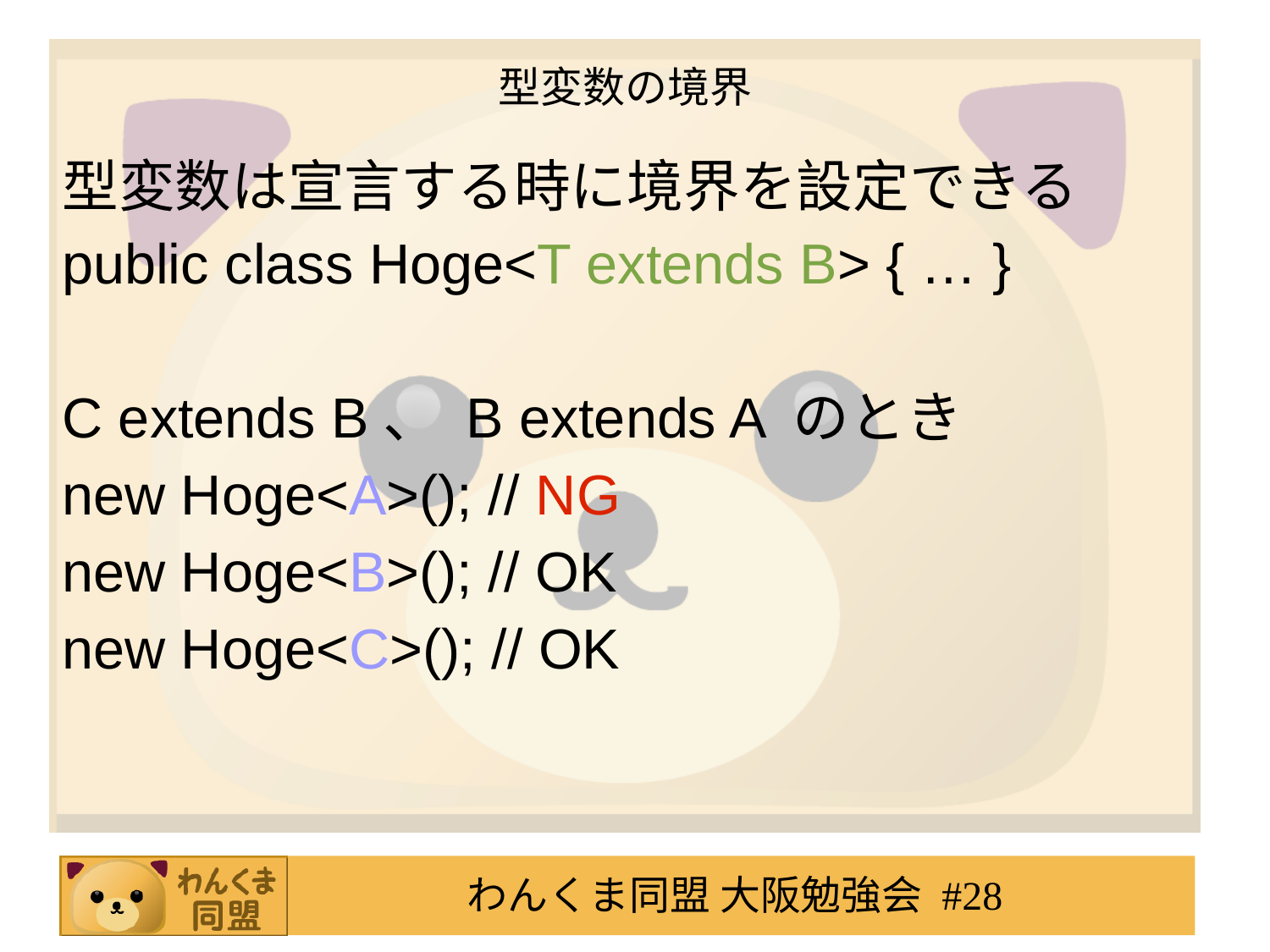

# 型変数の境界
型変数は宣言する時に境界を設定できる
public class Hoge<T extends B> { … }

C extends B、 B extends A のとき
new Hoge<A>(); // NG
new Hoge<B>(); // OK
new Hoge<C>(); // OK